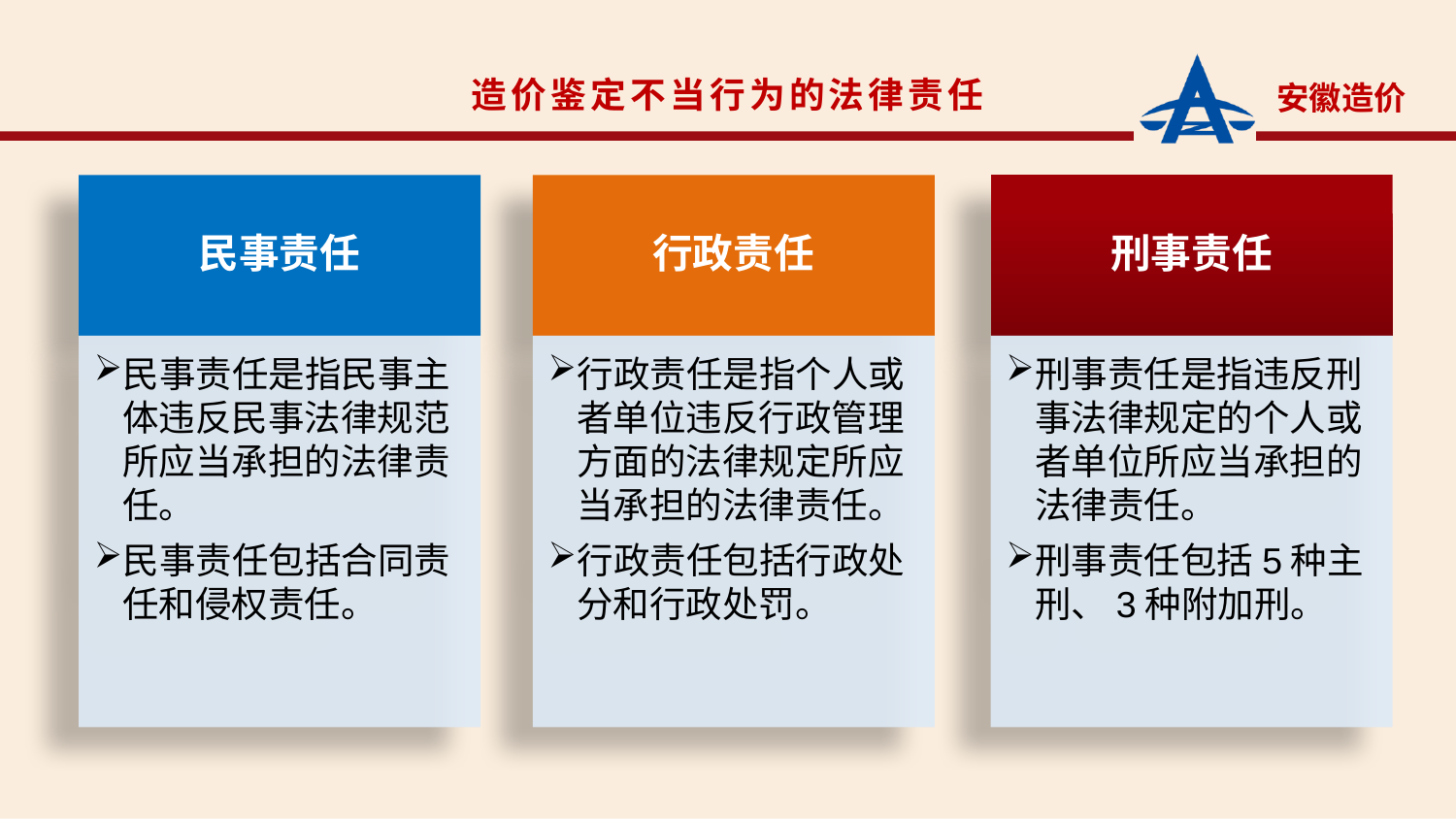

造价鉴定不当行为的法律责任
民事责任
民事责任是指民事主体违反民事法律规范所应当承担的法律责任。
民事责任包括合同责任和侵权责任。
行政责任
行政责任是指个人或者单位违反行政管理方面的法律规定所应当承担的法律责任。
行政责任包括行政处分和行政处罚。
刑事责任
刑事责任是指违反刑事法律规定的个人或者单位所应当承担的法律责任。
刑事责任包括5种主刑、3种附加刑。